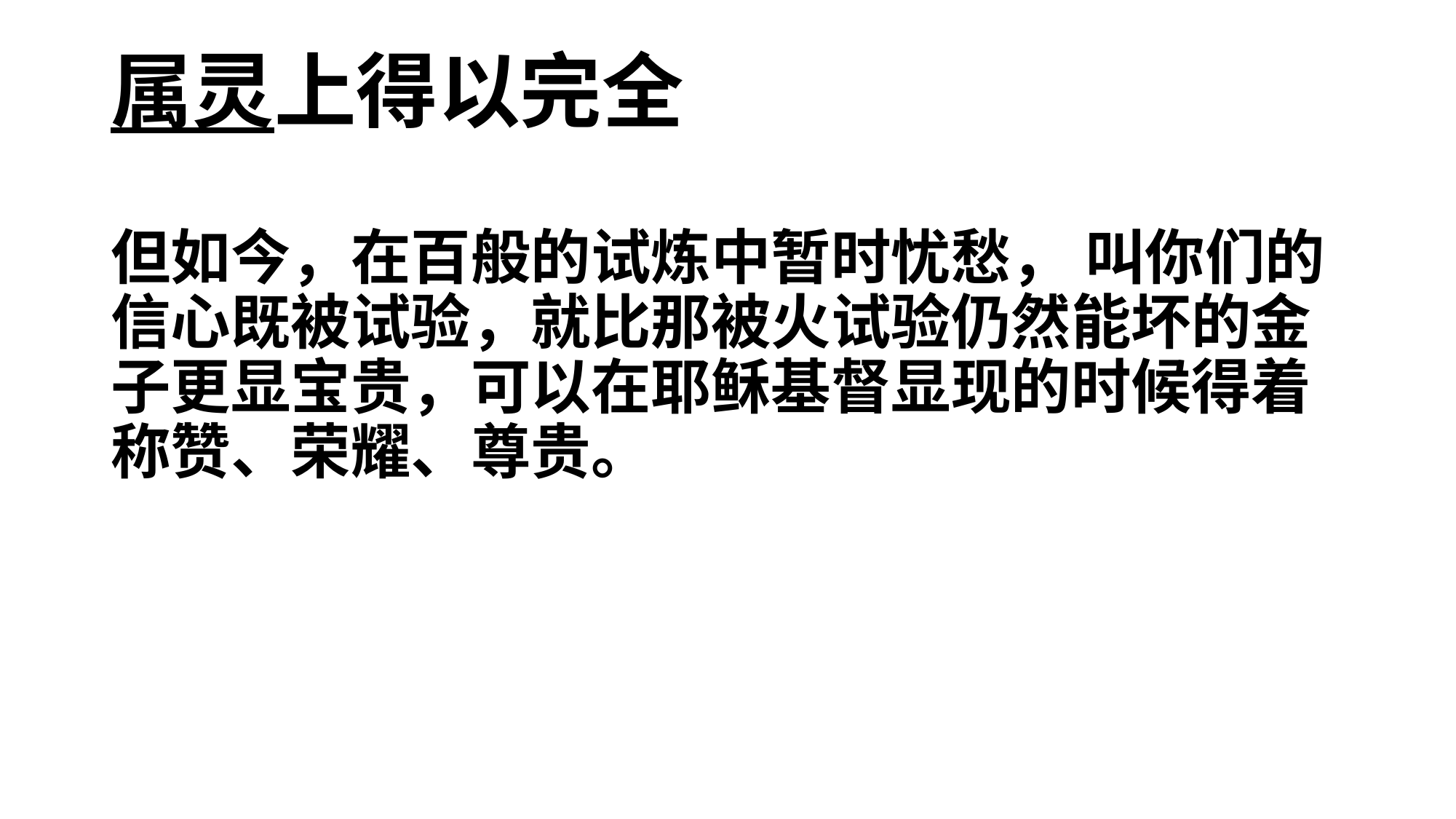

# 属灵上得以完全 但如今，在百般的试炼中暂时忧愁， 叫你们的信心既被试验，就比那被火试验仍然能坏的金子更显宝贵，可以在耶稣基督显现的时候得着称赞、荣耀、尊贵。